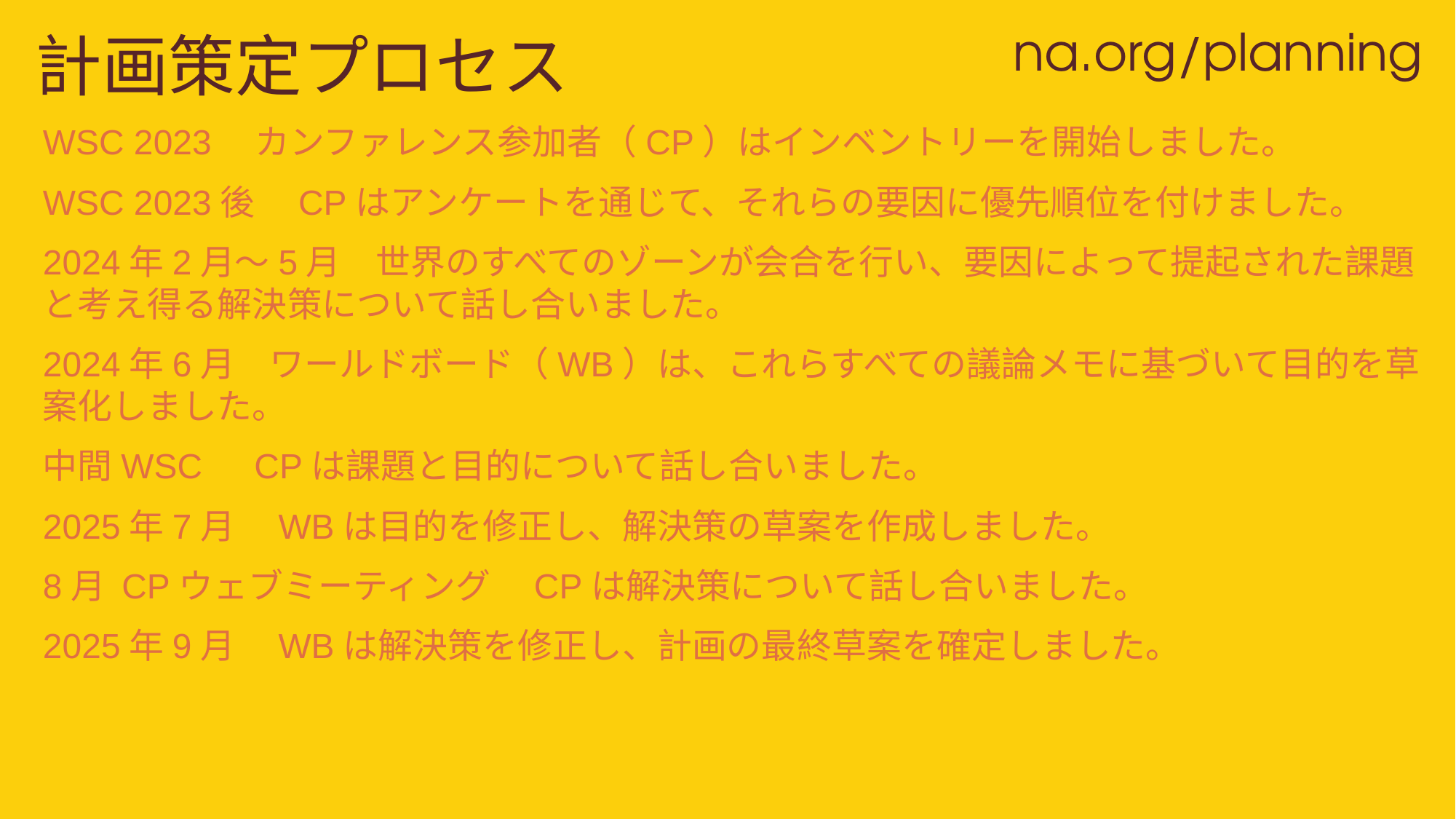

na.org/planning
計画策定プロセス
WSC 2023　カンファレンス参加者（CP）はインベントリーを開始しました。
WSC 2023後　CPはアンケートを通じて、それらの要因に優先順位を付けました。
2024年2月〜5月　世界のすべてのゾーンが会合を行い、要因によって提起された課題と考え得る解決策について話し合いました。
2024年6月　ワールドボード（WB）は、これらすべての議論メモに基づいて目的を草案化しました。
中間WSC　CPは課題と目的について話し合いました。
2025年7月　WBは目的を修正し、解決策の草案を作成しました。
8月 CPウェブミーティング　CPは解決策について話し合いました。
2025年9月　WBは解決策を修正し、計画の最終草案を確定しました。